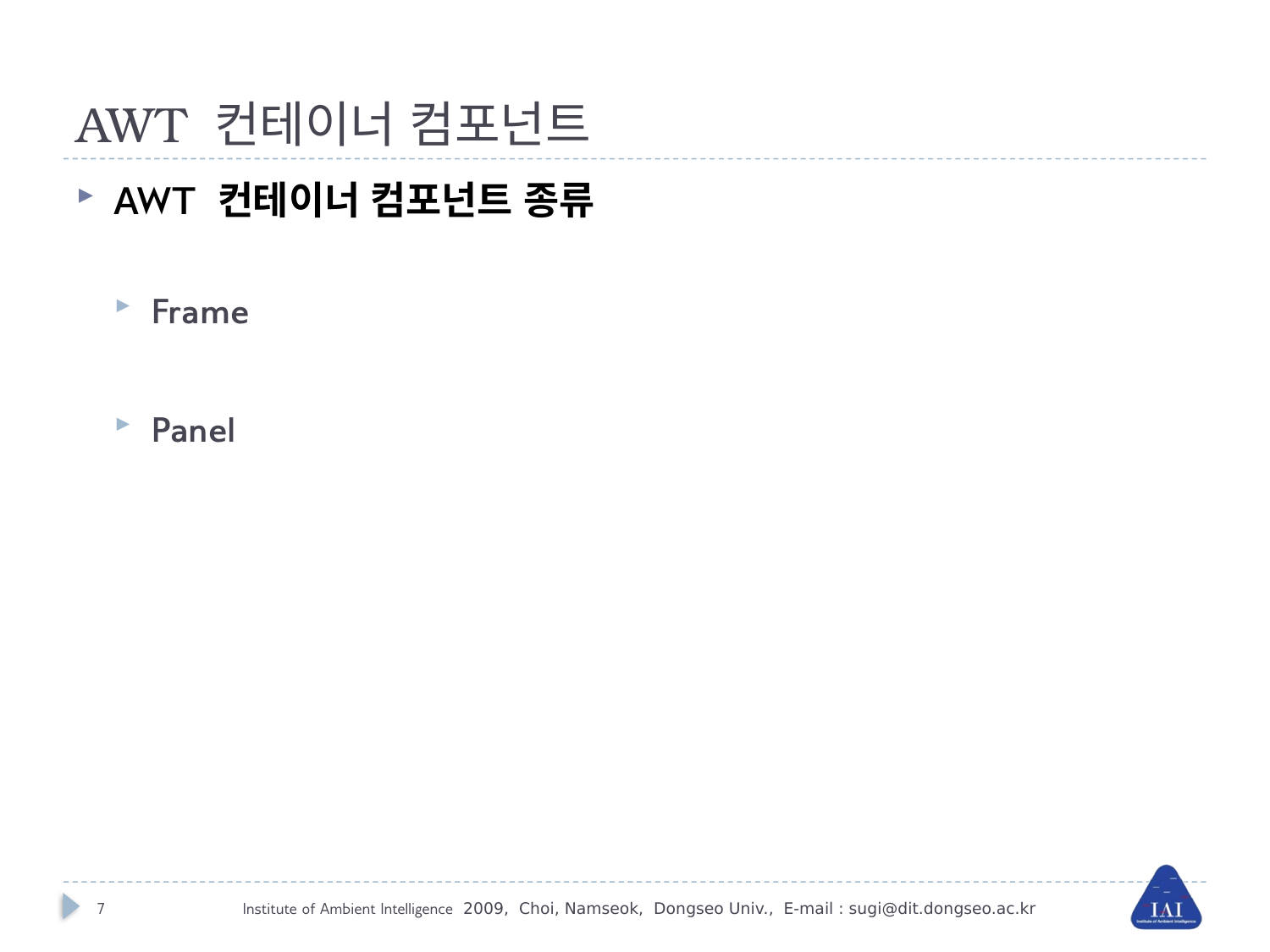

# AWT 컨테이너 컴포넌트
AWT 컨테이너 컴포넌트 종류

Frame

Panel